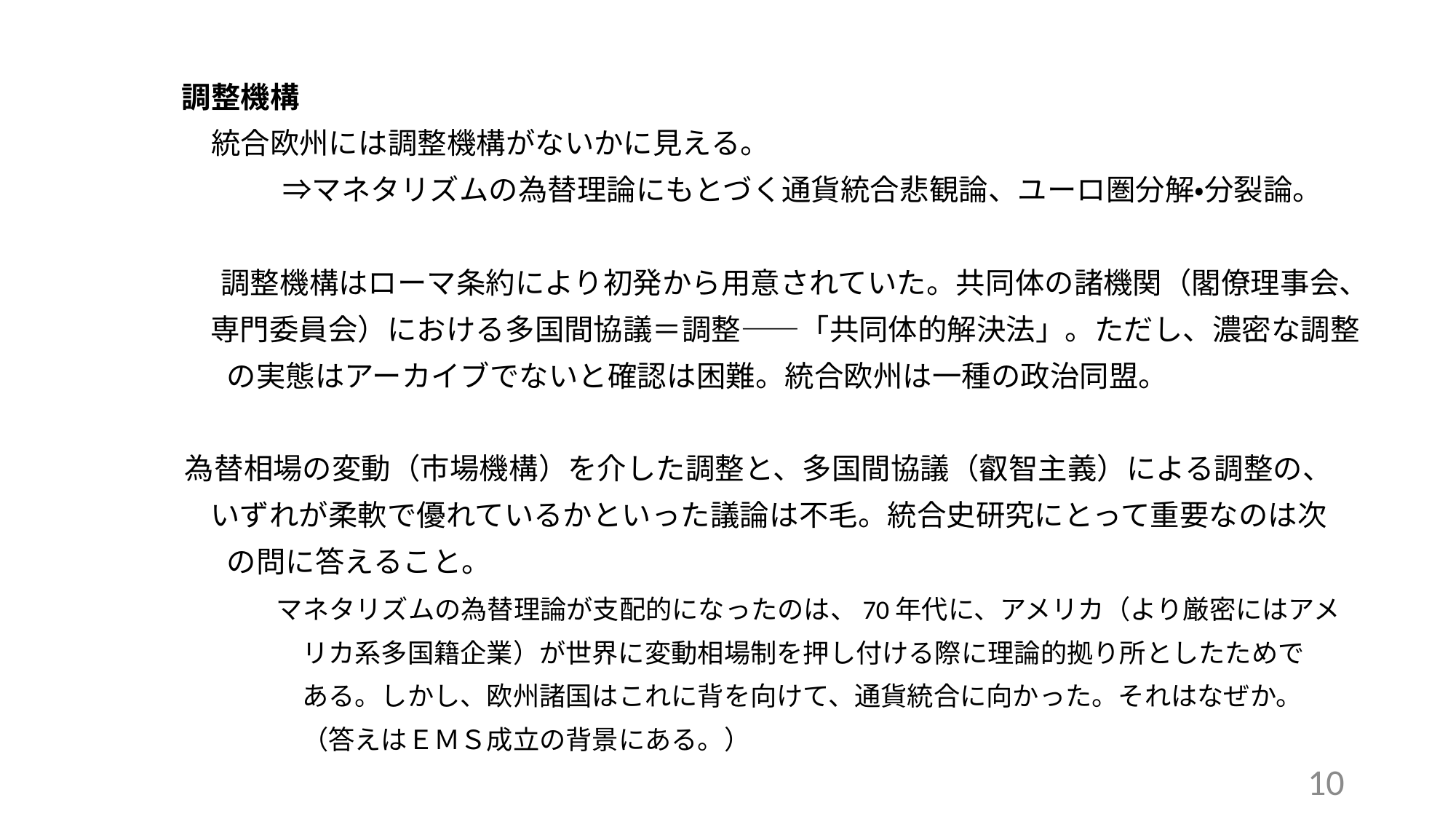

調整機構
      　  統合欧州には調整機構がないかに見える。
　　　    　 ⇒マネタリズムの為替理論にもとづく通貨統合悲観論、ユーロ圏分解・分裂論。

　　　 調整機構はローマ条約により初発から用意されていた。共同体の諸機関（閣僚理事会、
　　   専門委員会）における多国間協議＝調整――「共同体的解決法」。ただし、濃密な調整
　　　 の実態はアーカイブでないと確認は困難。統合欧州は一種の政治同盟。

       為替相場の変動（市場機構）を介した調整と、多国間協議（叡智主義）による調整の、
　　   いずれが柔軟で優れているかといった議論は不毛。統合史研究にとって重要なのは次
　　　 の問に答えること。
        　　    マネタリズムの為替理論が支配的になったのは、70年代に、アメリカ（より厳密にはアメ
　　　　　　  リカ系多国籍企業）が世界に変動相場制を押し付ける際に理論的拠り所としたためで
　　　　　　  ある。しかし、欧州諸国はこれに背を向けて、通貨統合に向かった。それはなぜか。
　　　　　　  （答えはＥＭＳ成立の背景にある。）
10